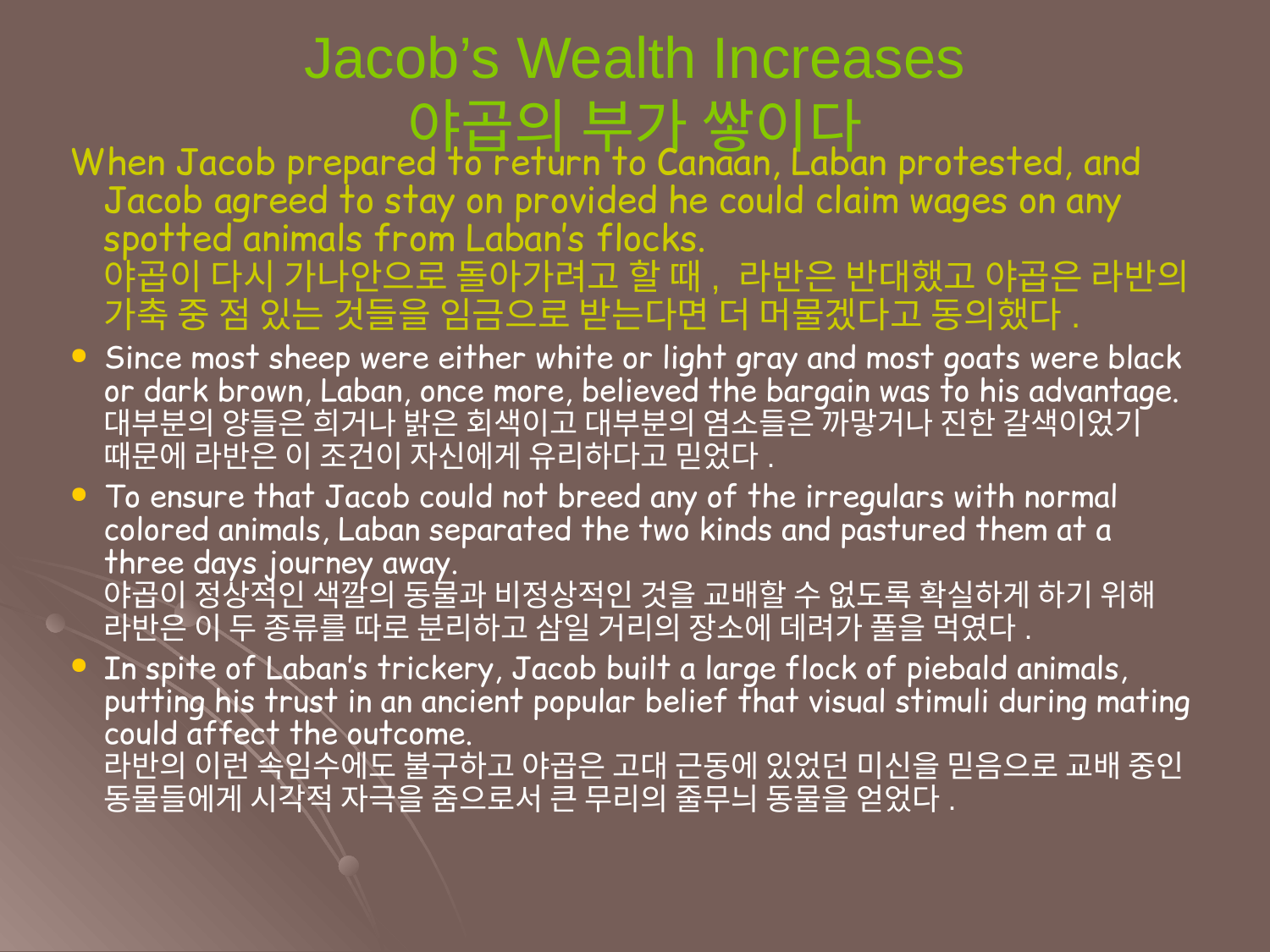

Jacob’s Wealth Increases
야곱의 부가 쌓이다
When Jacob prepared to return to Canaan, Laban protested, and Jacob agreed to stay on provided he could claim wages on any spotted animals from Laban’s flocks.
야곱이 다시 가나안으로 돌아가려고 할 때, 라반은 반대했고 야곱은 라반의 가축 중 점 있는 것들을 임금으로 받는다면 더 머물겠다고 동의했다.
Since most sheep were either white or light gray and most goats were black or dark brown, Laban, once more, believed the bargain was to his advantage.
대부분의 양들은 희거나 밝은 회색이고 대부분의 염소들은 까맣거나 진한 갈색이었기 때문에 라반은 이 조건이 자신에게 유리하다고 믿었다.
To ensure that Jacob could not breed any of the irregulars with normal colored animals, Laban separated the two kinds and pastured them at a three days journey away.
야곱이 정상적인 색깔의 동물과 비정상적인 것을 교배할 수 없도록 확실하게 하기 위해 라반은 이 두 종류를 따로 분리하고 삼일 거리의 장소에 데려가 풀을 먹였다.
In spite of Laban’s trickery, Jacob built a large flock of piebald animals, putting his trust in an ancient popular belief that visual stimuli during mating could affect the outcome.
라반의 이런 속임수에도 불구하고 야곱은 고대 근동에 있었던 미신을 믿음으로 교배 중인 동물들에게 시각적 자극을 줌으로서 큰 무리의 줄무늬 동물을 얻었다.